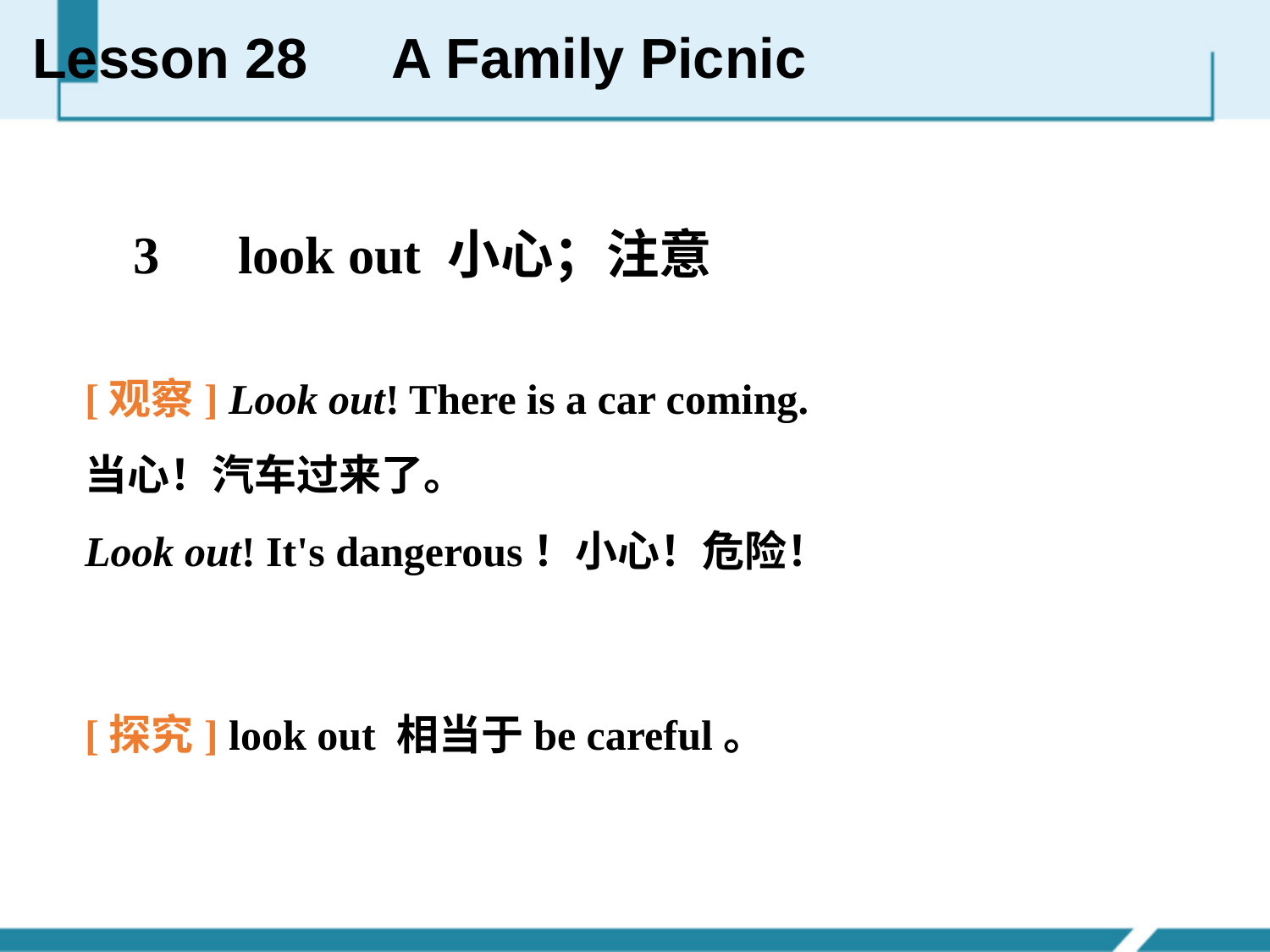

Lesson 28　A Family Picnic
　3　look out 小心；注意
[观察] Look out! There is a car coming.
当心！汽车过来了。
Look out! It's dangerous！小心！危险！
[探究] look out 相当于be careful。